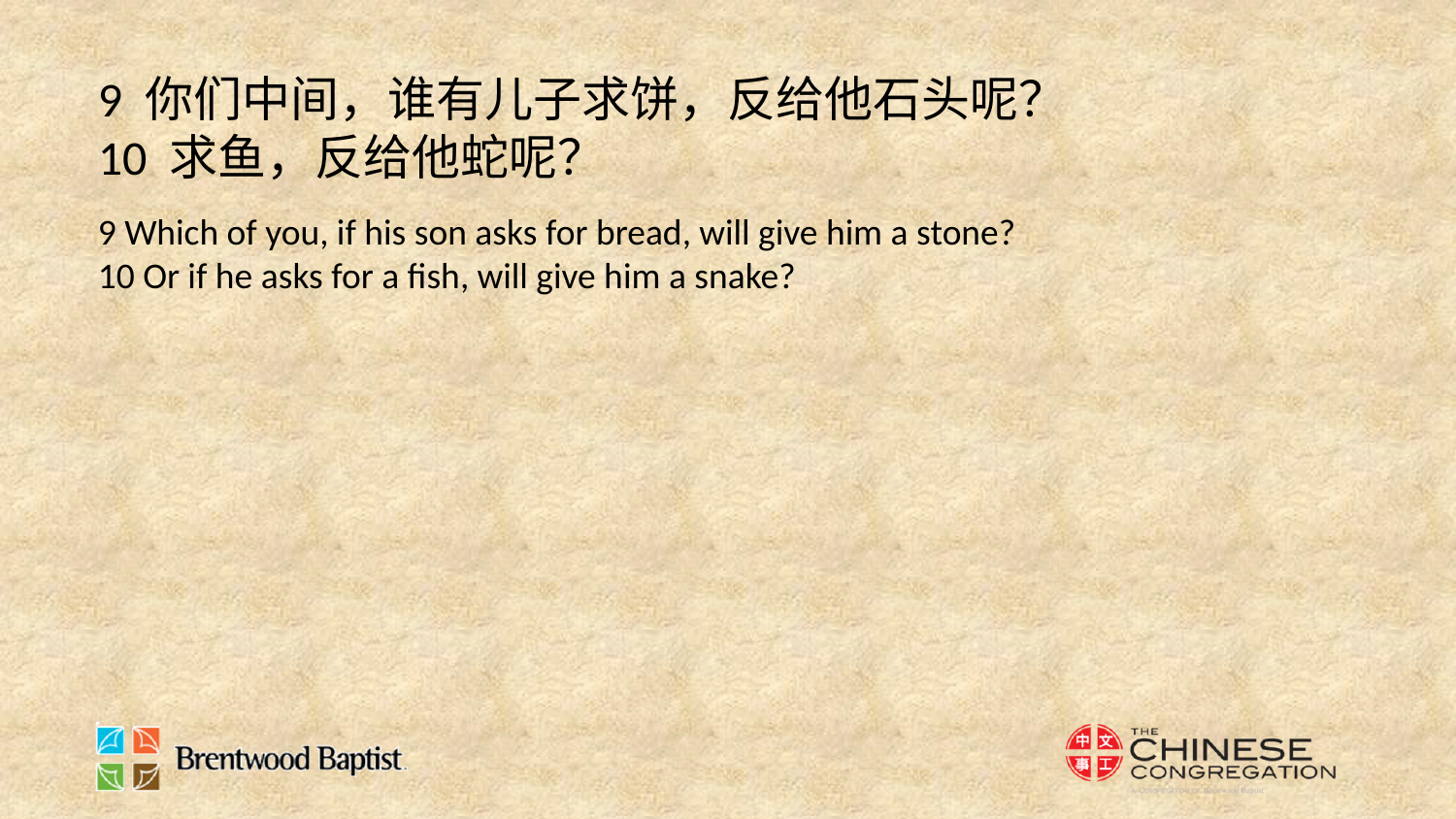

9 你们中间，谁有儿子求饼，反给他石头呢？
10 求鱼，反给他蛇呢？

9 Which of you, if his son asks for bread, will give him a stone?
10 Or if he asks for a fish, will give him a snake?